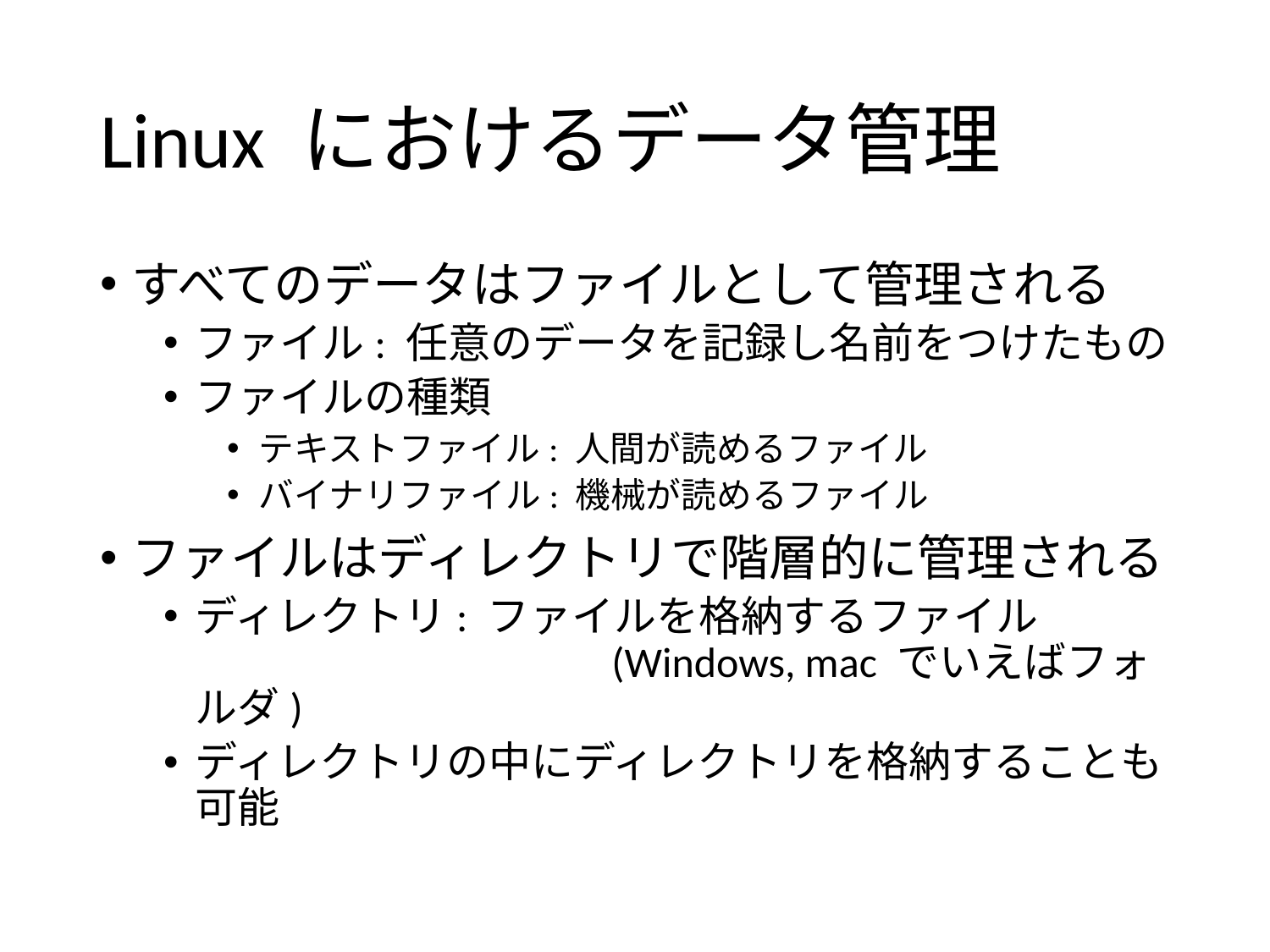

# Linux におけるデータ管理
すべてのデータはファイルとして管理される
ファイル: 任意のデータを記録し名前をつけたもの
ファイルの種類
テキストファイル: 人間が読めるファイル
バイナリファイル: 機械が読めるファイル
ファイルはディレクトリで階層的に管理される
ディレクトリ: ファイルを格納するファイル
		                (Windows, mac でいえばフォルダ)
ディレクトリの中にディレクトリを格納することも可能